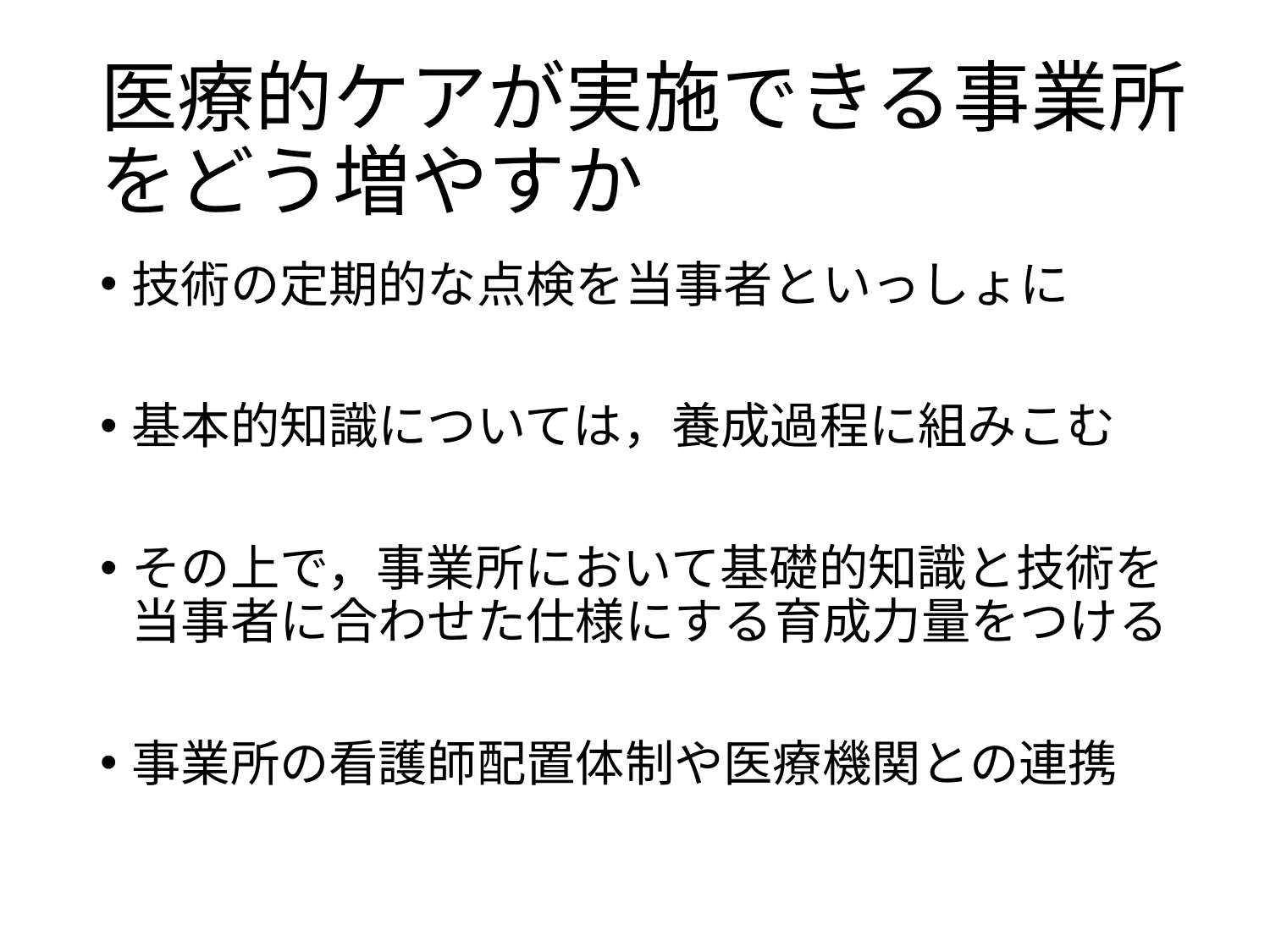

# 医療的ケアが実施できる事業所をどう増やすか
技術の定期的な点検を当事者といっしょに

基本的知識については，養成過程に組みこむ

その上で，事業所において基礎的知識と技術を当事者に合わせた仕様にする育成力量をつける

事業所の看護師配置体制や医療機関との連携